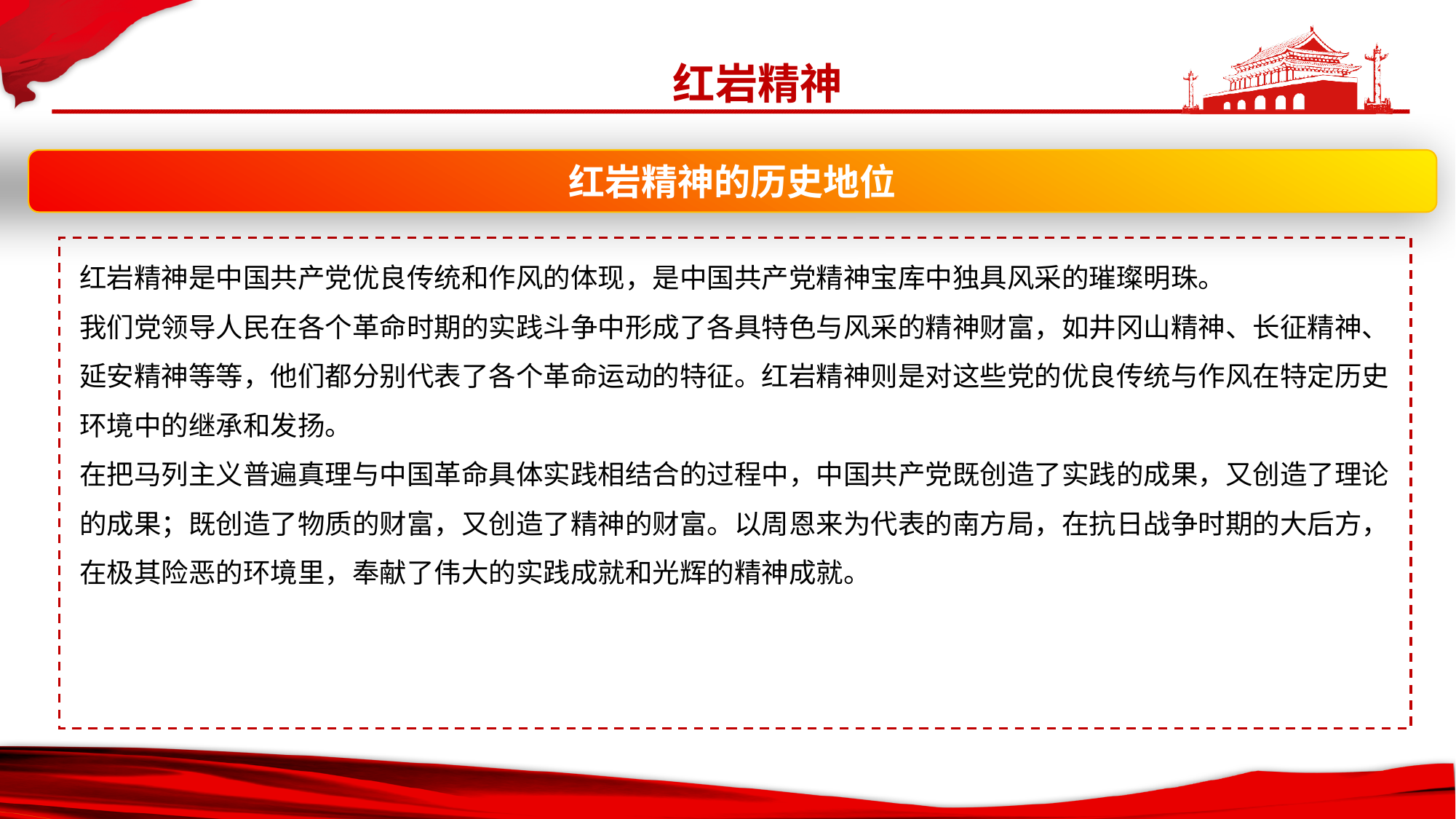

红岩精神
红岩精神的历史地位

红岩精神是中国共产党优良传统和作风的体现，是中国共产党精神宝库中独具风采的璀璨明珠。
我们党领导人民在各个革命时期的实践斗争中形成了各具特色与风采的精神财富，如井冈山精神、长征精神、延安精神等等，他们都分别代表了各个革命运动的特征。红岩精神则是对这些党的优良传统与作风在特定历史环境中的继承和发扬。
在把马列主义普遍真理与中国革命具体实践相结合的过程中，中国共产党既创造了实践的成果，又创造了理论的成果；既创造了物质的财富，又创造了精神的财富。以周恩来为代表的南方局，在抗日战争时期的大后方，在极其险恶的环境里，奉献了伟大的实践成就和光辉的精神成就。